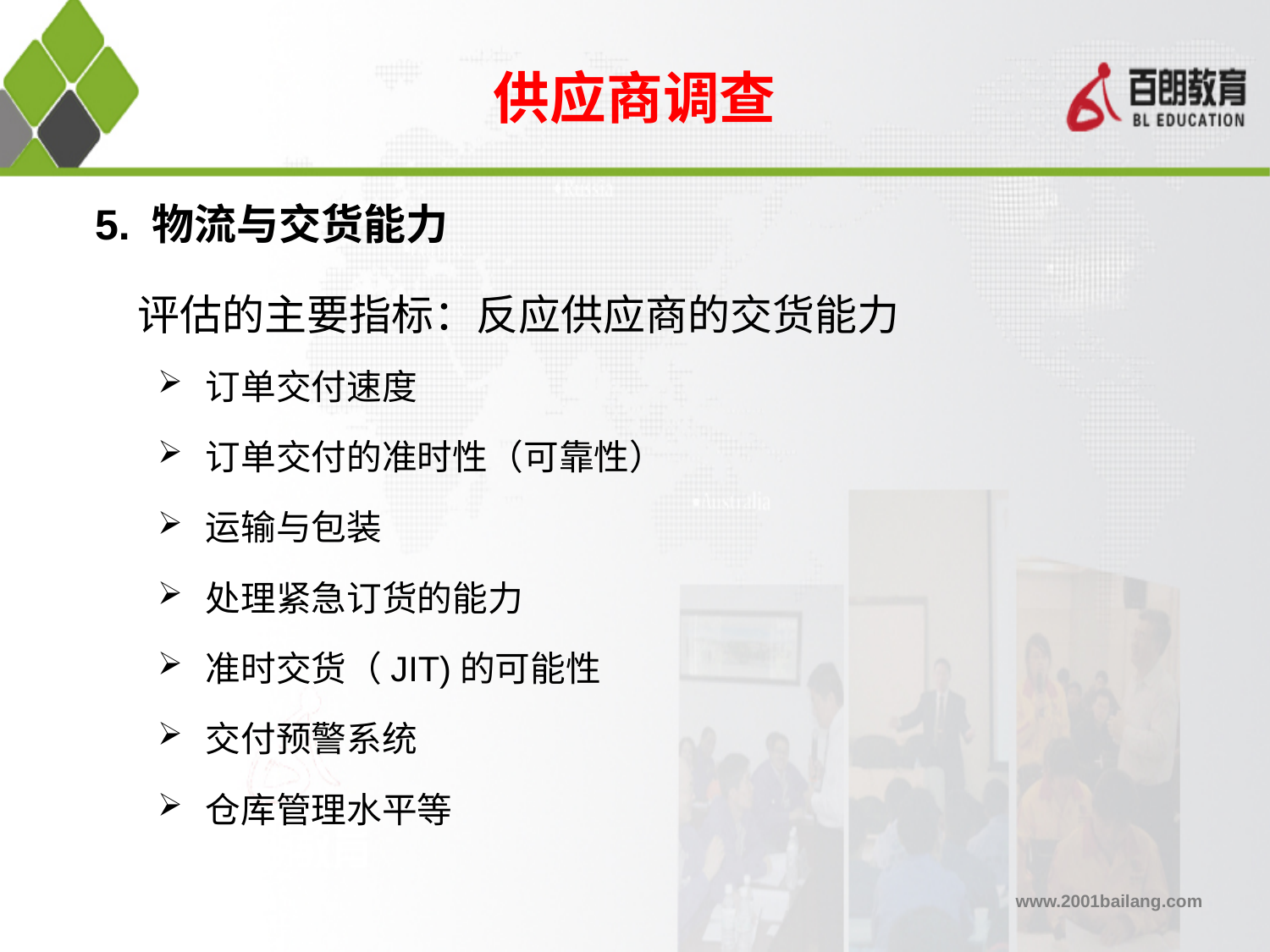

供应商调查
# 5. 物流与交货能力
评估的主要指标：反应供应商的交货能力
订单交付速度
订单交付的准时性（可靠性）
运输与包装
处理紧急订货的能力
准时交货（JIT)的可能性
交付预警系统
仓库管理水平等